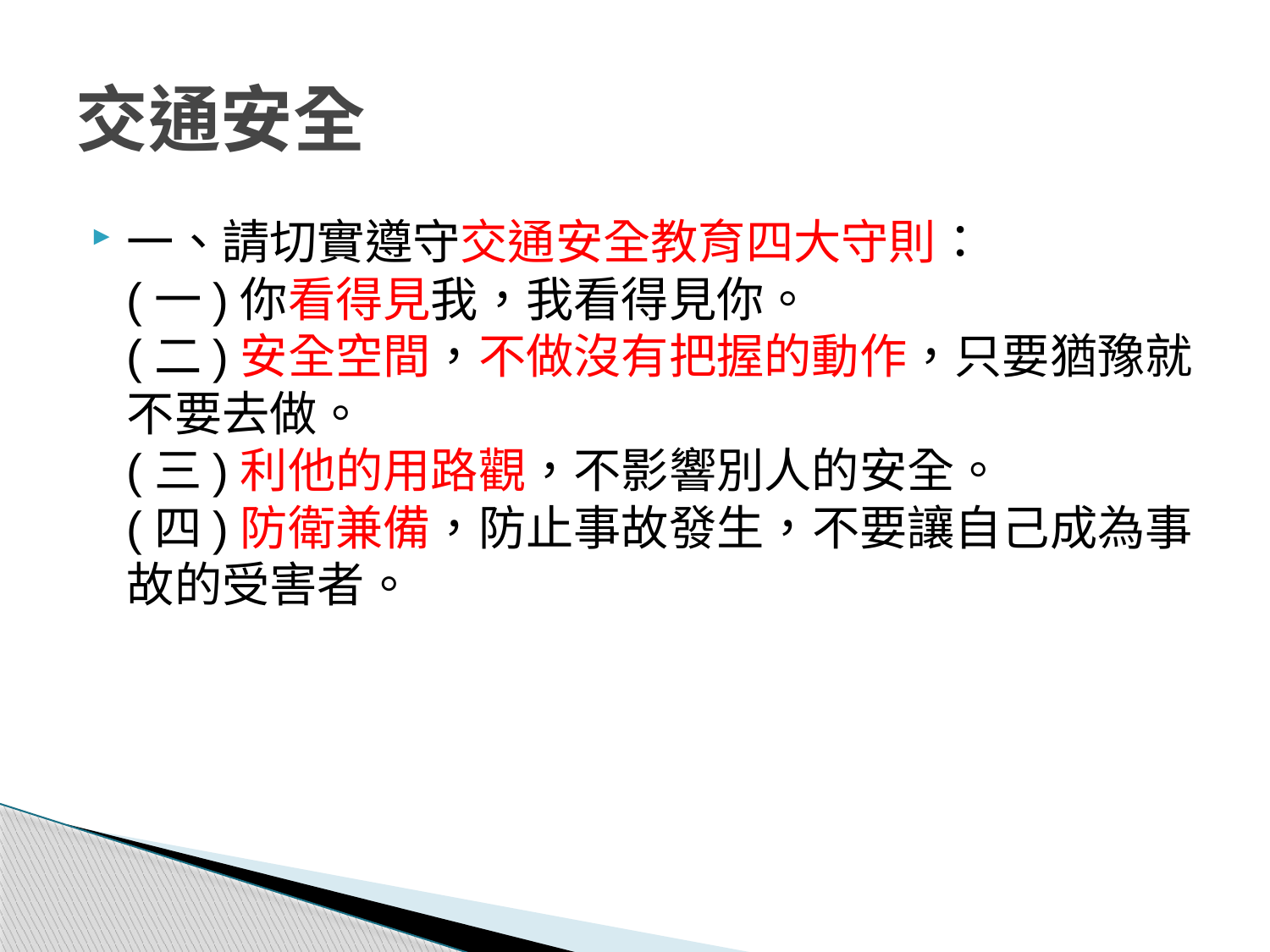

# 交通安全
一、請切實遵守交通安全教育四大守則： 
(一)你看得見我，我看得見你。 
(二)安全空間，不做沒有把握的動作，只要猶豫就不要去做。 
(三)利他的用路觀，不影響別人的安全。 
(四)防衛兼備，防止事故發生，不要讓自己成為事故的受害者。